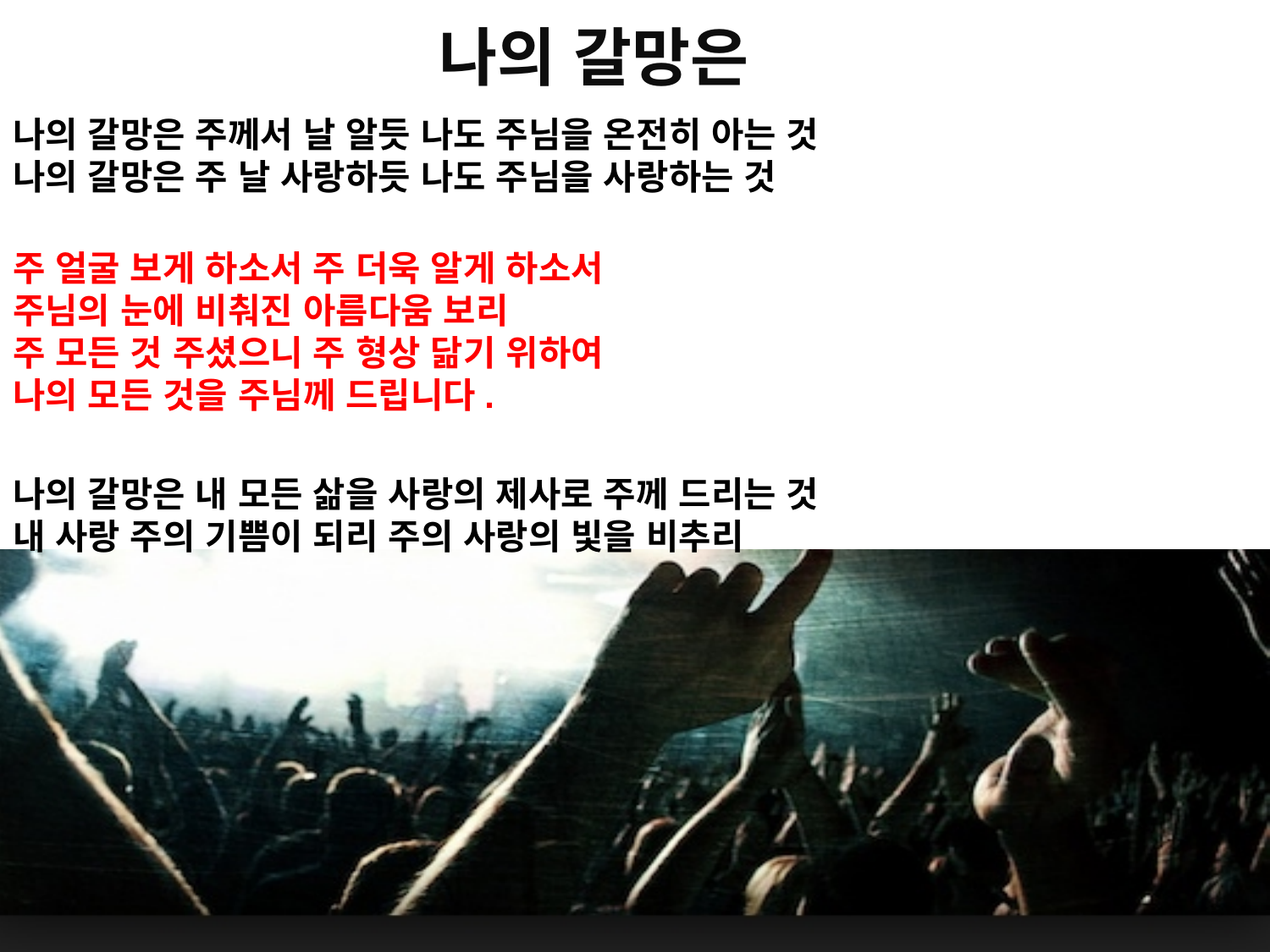

나의 갈망은
나의 갈망은 주께서 날 알듯 나도 주님을 온전히 아는 것
나의 갈망은 주 날 사랑하듯 나도 주님을 사랑하는 것
주 얼굴 보게 하소서 주 더욱 알게 하소서
주님의 눈에 비춰진 아름다움 보리
주 모든 것 주셨으니 주 형상 닮기 위하여
나의 모든 것을 주님께 드립니다.

나의 갈망은 내 모든 삶을 사랑의 제사로 주께 드리는 것
내 사랑 주의 기쁨이 되리 주의 사랑의 빛을 비추리